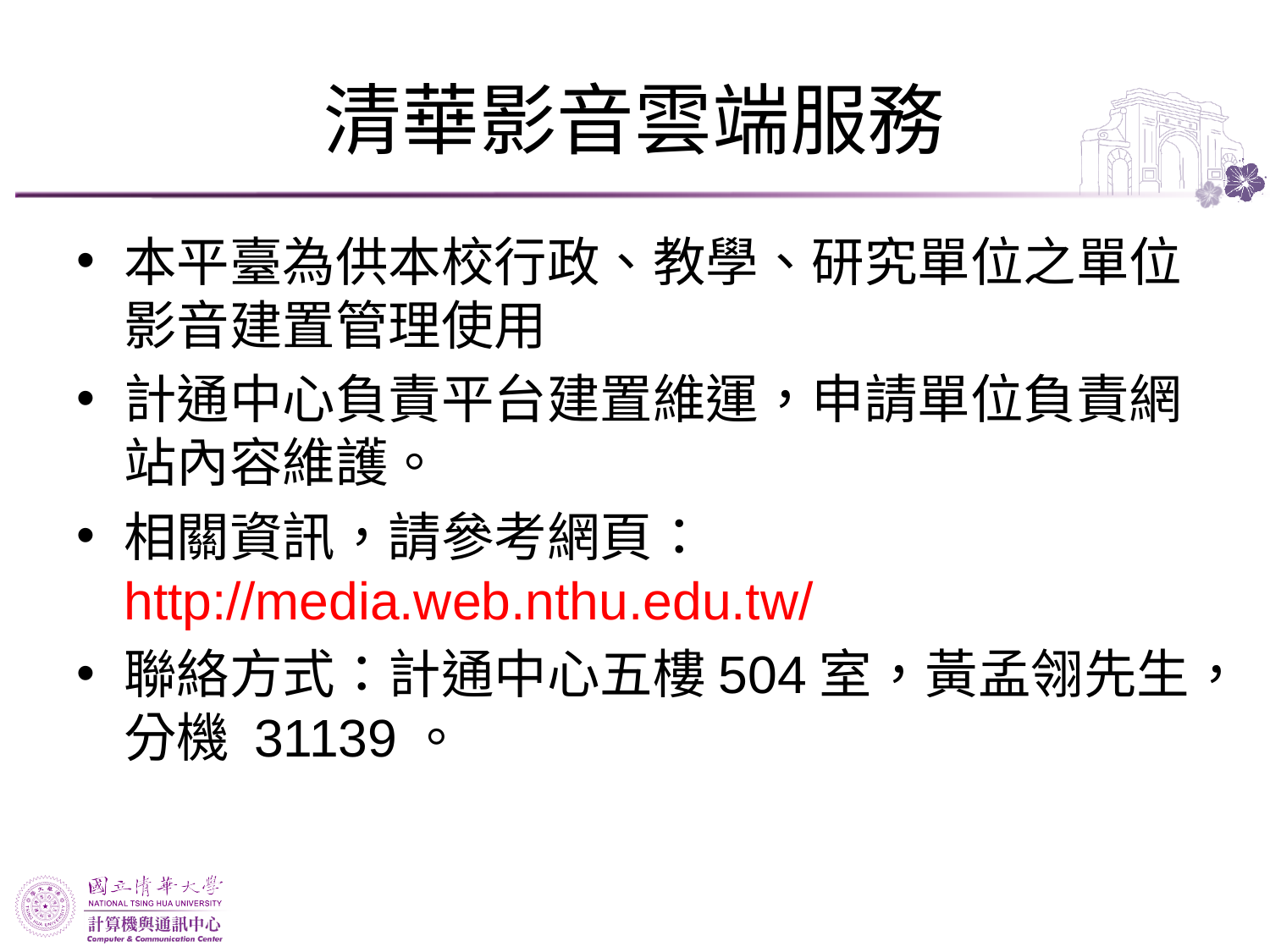

# 清華影音雲端服務
本平臺為供本校行政、教學、研究單位之單位影音建置管理使用
計通中心負責平台建置維運，申請單位負責網站內容維護。
相關資訊，請參考網頁：
http://media.web.nthu.edu.tw/
聯絡方式：計通中心五樓504室，黃孟翎先生，分機 31139。